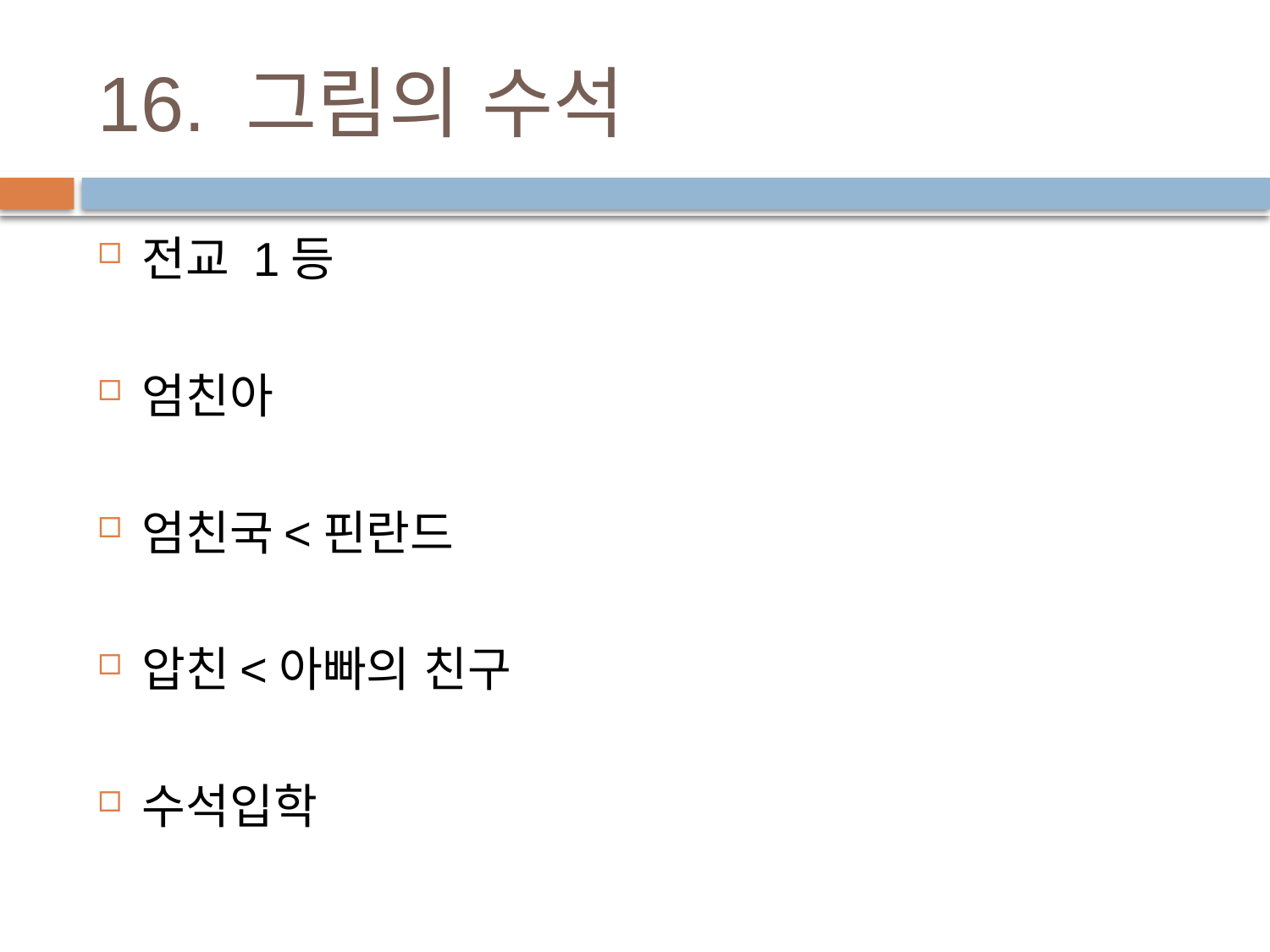

# 16. 그림의 수석
전교 1등

엄친아

엄친국<핀란드

압친<아빠의 친구

수석입학